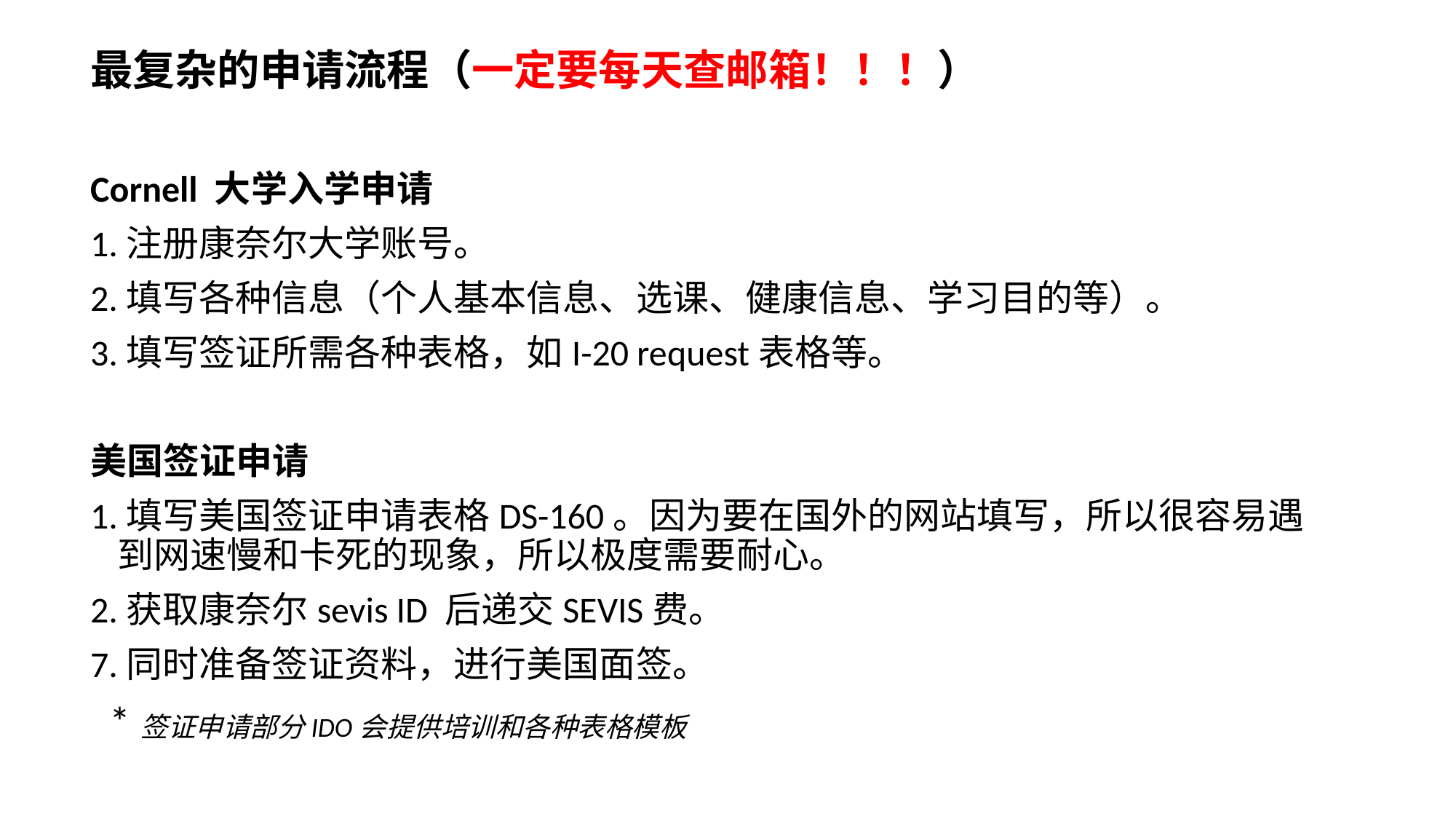

最复杂的申请流程（一定要每天查邮箱！！！）

Cornell 大学入学申请
1.注册康奈尔大学账号。
2.填写各种信息（个人基本信息、选课、健康信息、学习目的等）。
3.填写签证所需各种表格，如I-20 request表格等。

美国签证申请
1.填写美国签证申请表格DS-160。因为要在国外的网站填写，所以很容易遇到网速慢和卡死的现象，所以极度需要耐心。
2.获取康奈尔sevis ID 后递交SEVIS费。
7.同时准备签证资料，进行美国面签。
  *签证申请部分IDO会提供培训和各种表格模板